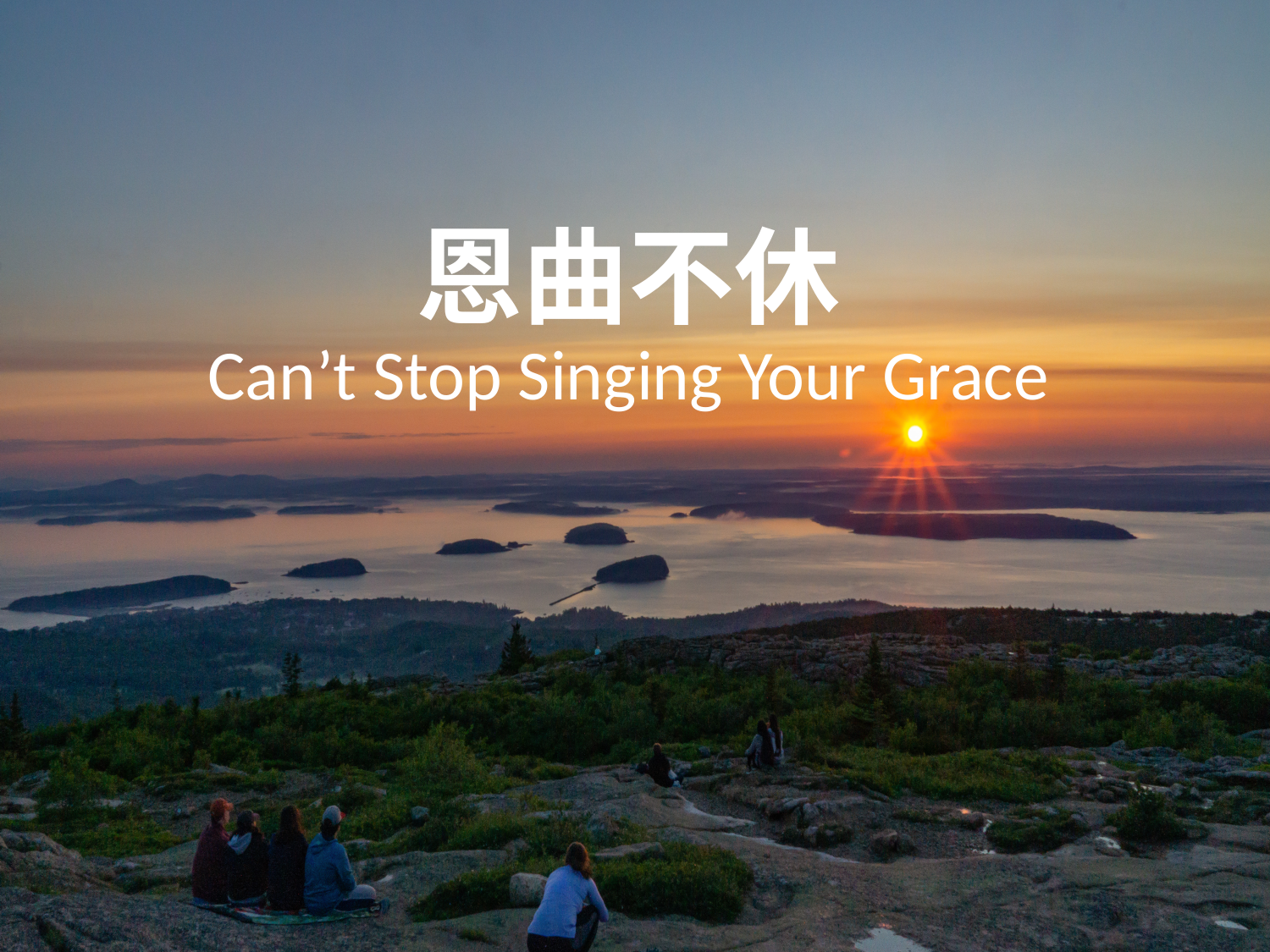

# 恩曲不休 Can’t Stop Singing Your Grace